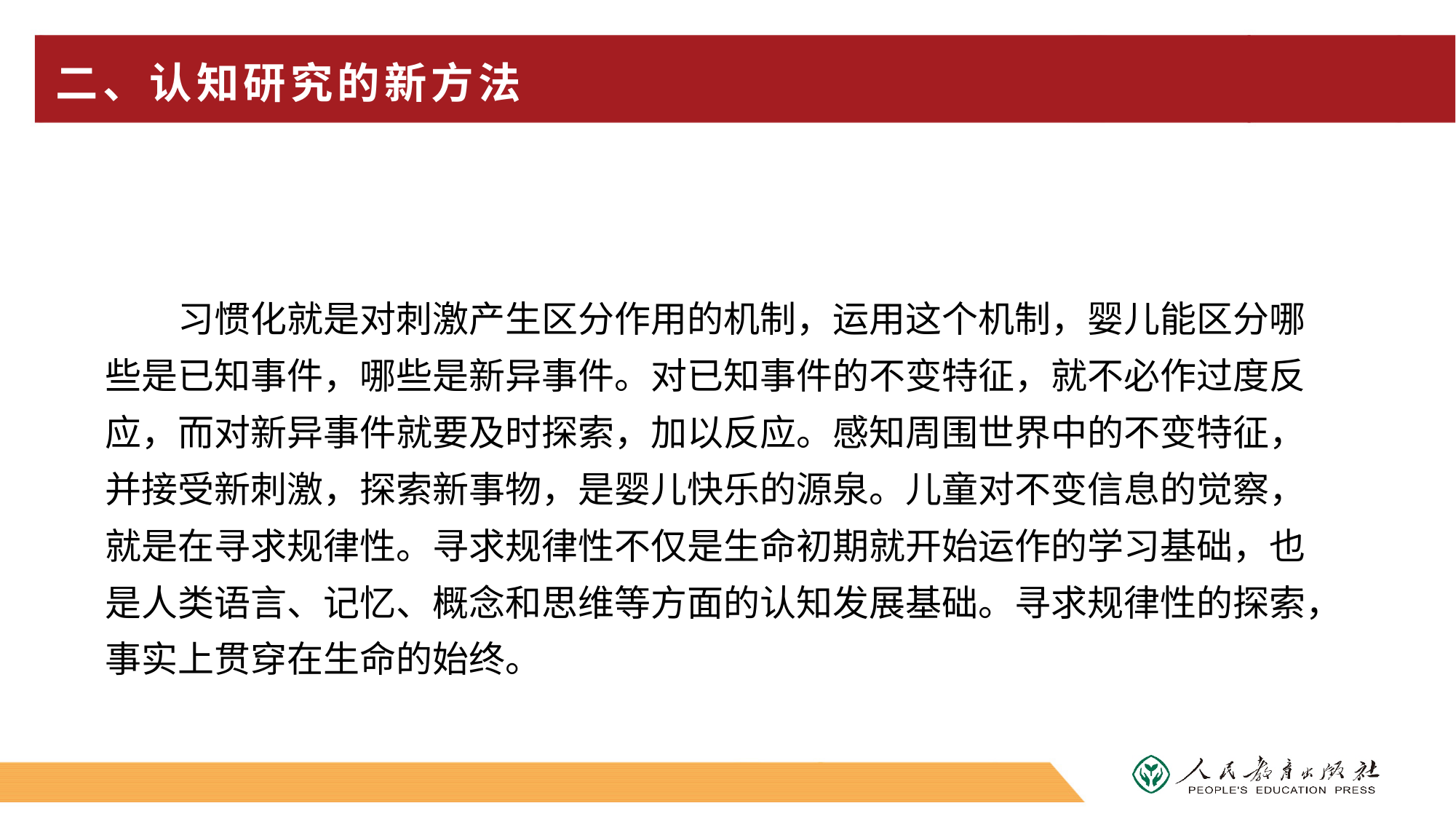

# 二、认知研究的新方法

习惯化就是对刺激产生区分作用的机制，运用这个机制，婴儿能区分哪些是已知事件，哪些是新异事件。对已知事件的不变特征，就不必作过度反应，而对新异事件就要及时探索，加以反应。感知周围世界中的不变特征，并接受新刺激，探索新事物，是婴儿快乐的源泉。儿童对不变信息的觉察，就是在寻求规律性。寻求规律性不仅是生命初期就开始运作的学习基础，也是人类语言、记忆、概念和思维等方面的认知发展基础。寻求规律性的探索，事实上贯穿在生命的始终。